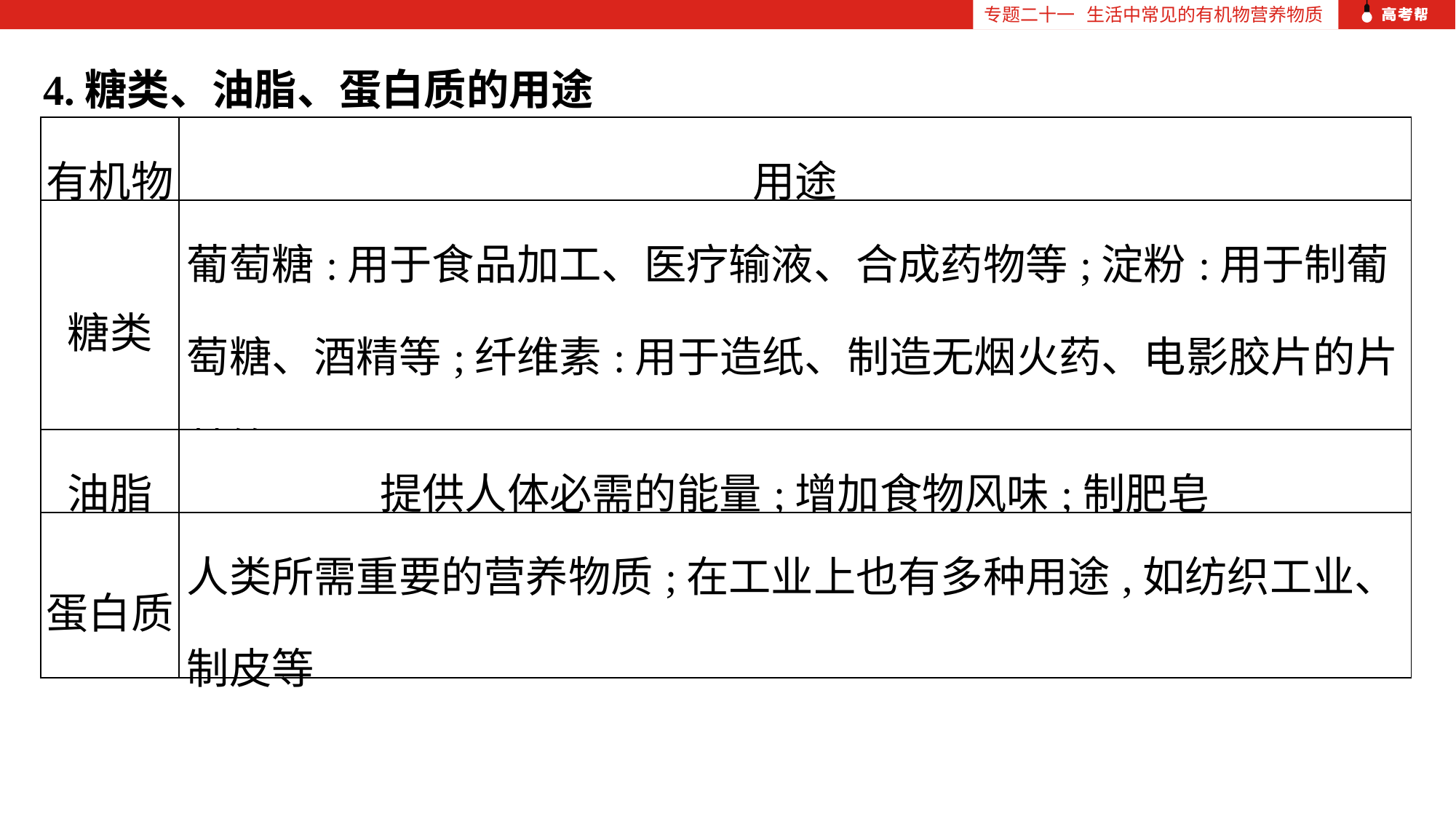

专题二十一   生活中常见的有机物营养物质
4.糖类、油脂、蛋白质的用途
| 有机物 | 用途 |
| --- | --- |
| 糖类 | 葡萄糖:用于食品加工、医疗输液、合成药物等;淀粉:用于制葡萄糖、酒精等;纤维素:用于造纸、制造无烟火药、电影胶片的片基等 |
| 油脂 | 提供人体必需的能量;增加食物风味;制肥皂 |
| 蛋白质 | 人类所需重要的营养物质;在工业上也有多种用途,如纺织工业、制皮等 |